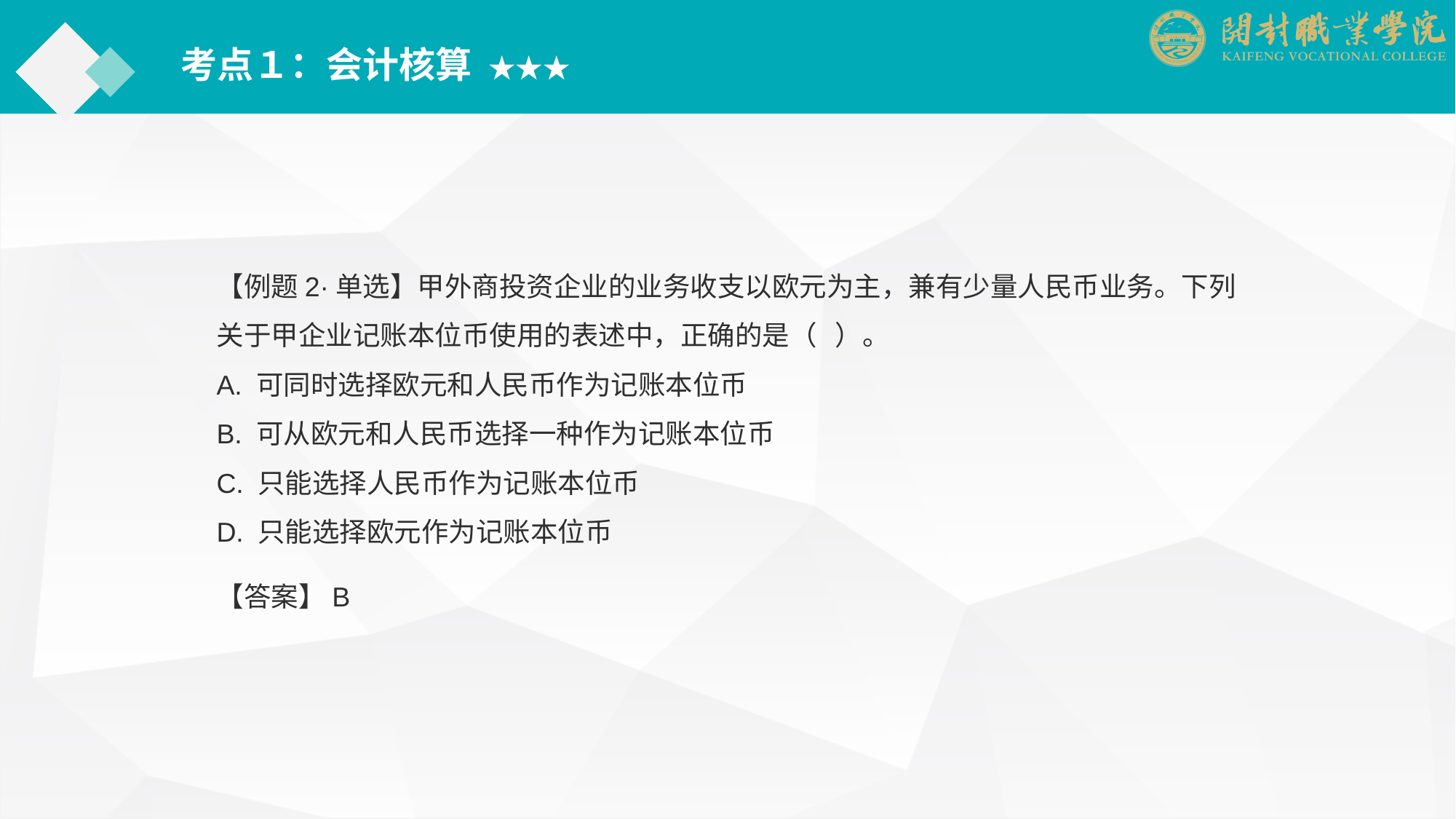

考点１：会计核算  ★★★
【例题2·单选】甲外商投资企业的业务收支以欧元为主，兼有少量人民币业务。下列关于甲企业记账本位币使用的表述中，正确的是（   ）。
A. 可同时选择欧元和人民币作为记账本位币
B. 可从欧元和人民币选择一种作为记账本位币
C. 只能选择人民币作为记账本位币
D. 只能选择欧元作为记账本位币
【答案】B